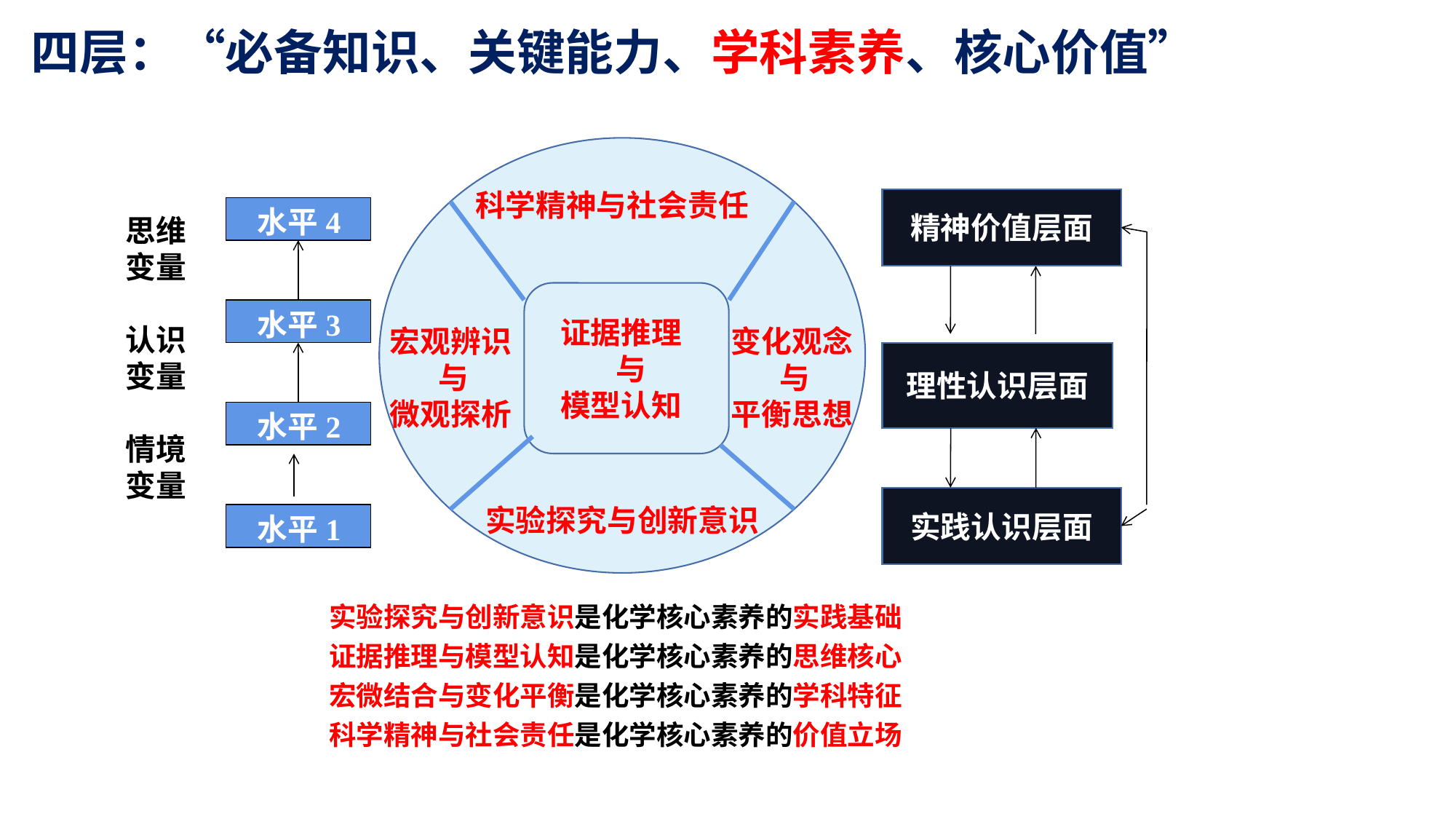

四层：“必备知识、关键能力、学科素养、核心价值”
实验探究
与
创新意识

科学精神与社会责任

精神价值层面

  水平4

思维变量

认识变量

情境变量

  水平3

证据推理
       与
模型认知
变化观念
      与
平衡思想
宏观辨识
      与
微观探析

理性认识层面
  水平2

实践认识层面

实验探究与创新意识

  水平1

实验探究与创新意识是化学核心素养的实践基础
证据推理与模型认知是化学核心素养的思维核心
宏微结合与变化平衡是化学核心素养的学科特征
科学精神与社会责任是化学核心素养的价值立场